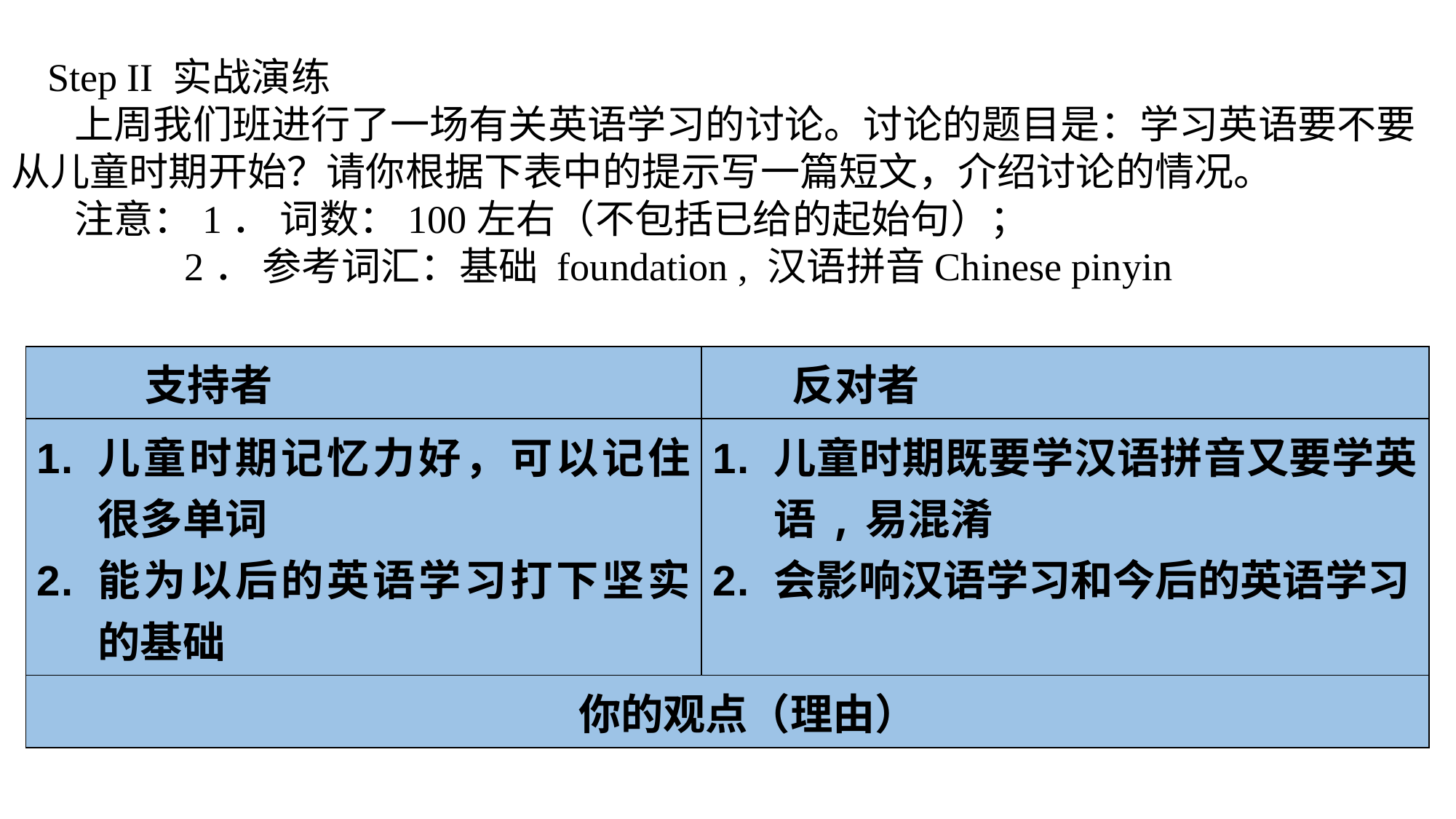

Step II 实战演练
  上周我们班进行了一场有关英语学习的讨论。讨论的题目是：学习英语要不要从儿童时期开始？请你根据下表中的提示写一篇短文，介绍讨论的情况。
  注意：1． 词数：100左右（不包括已给的起始句）；
              2． 参考词汇：基础 foundation , 汉语拼音Chinese pinyin

| 支持者 | 反对者 |
| --- | --- |
| 儿童时期记忆力好，可以记住很多单词 能为以后的英语学习打下坚实的基础 | 儿童时期既要学汉语拼音又要学英语,易混淆 会影响汉语学习和今后的英语学习 |
| 你的观点（理由） |  |